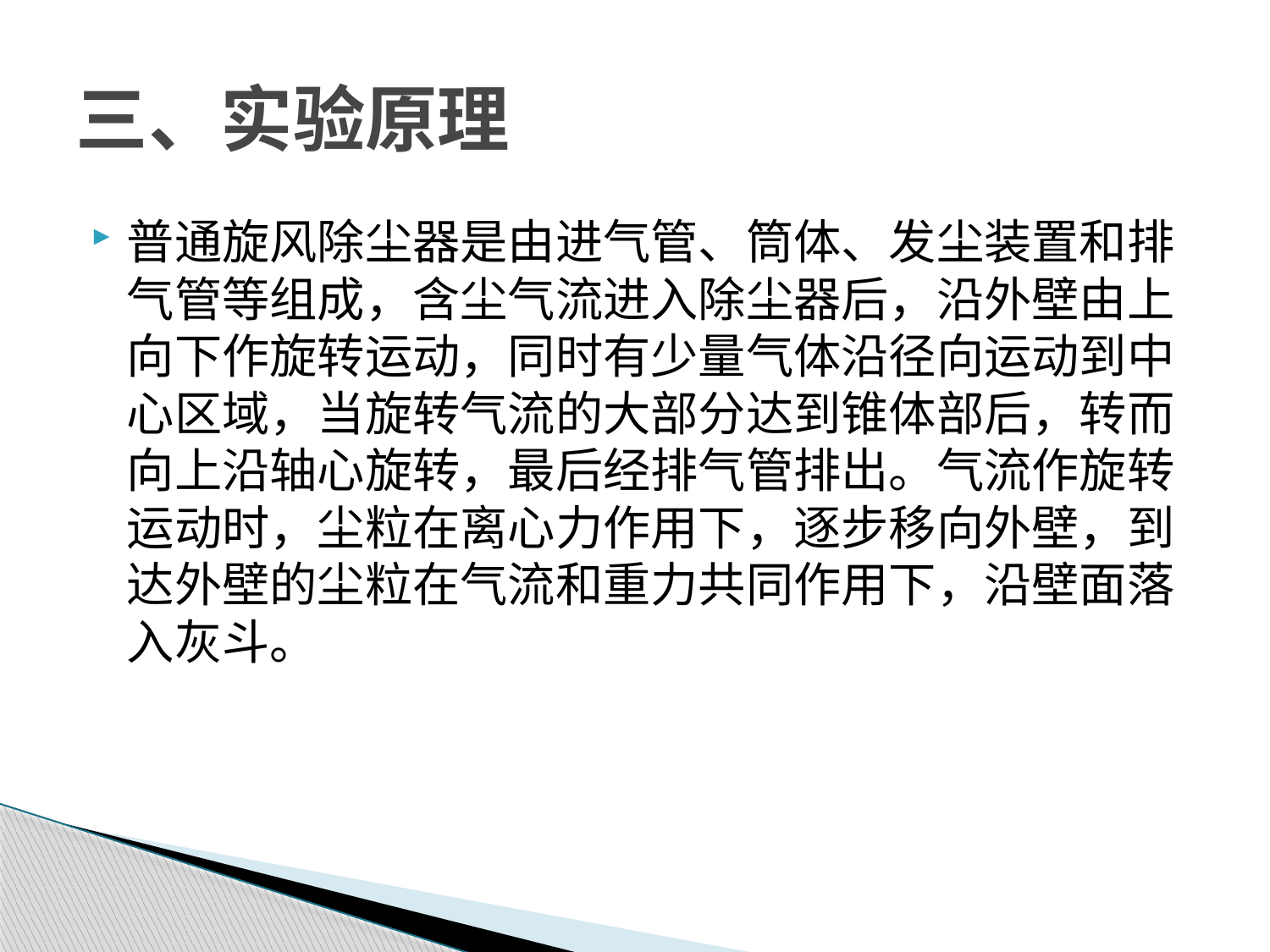

# 三、实验原理
普通旋风除尘器是由进气管、筒体、发尘装置和排气管等组成，含尘气流进入除尘器后，沿外壁由上向下作旋转运动，同时有少量气体沿径向运动到中心区域，当旋转气流的大部分达到锥体部后，转而向上沿轴心旋转，最后经排气管排出。气流作旋转运动时，尘粒在离心力作用下，逐步移向外壁，到达外壁的尘粒在气流和重力共同作用下，沿壁面落入灰斗。